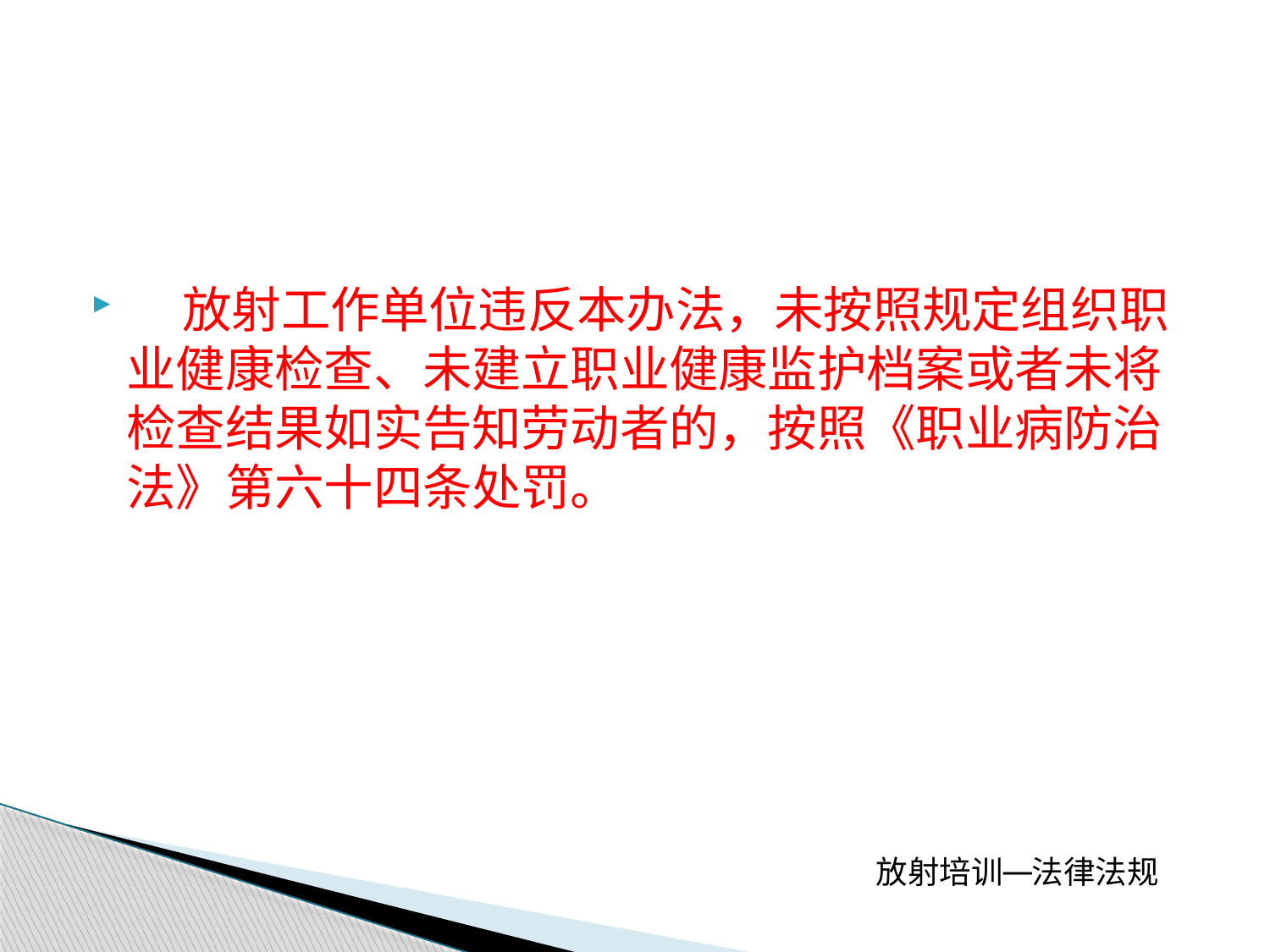

#

    放射工作单位违反本办法，未按照规定组织职业健康检查、未建立职业健康监护档案或者未将检查结果如实告知劳动者的，按照《职业病防治法》第六十四条处罚。

放射培训—法律法规